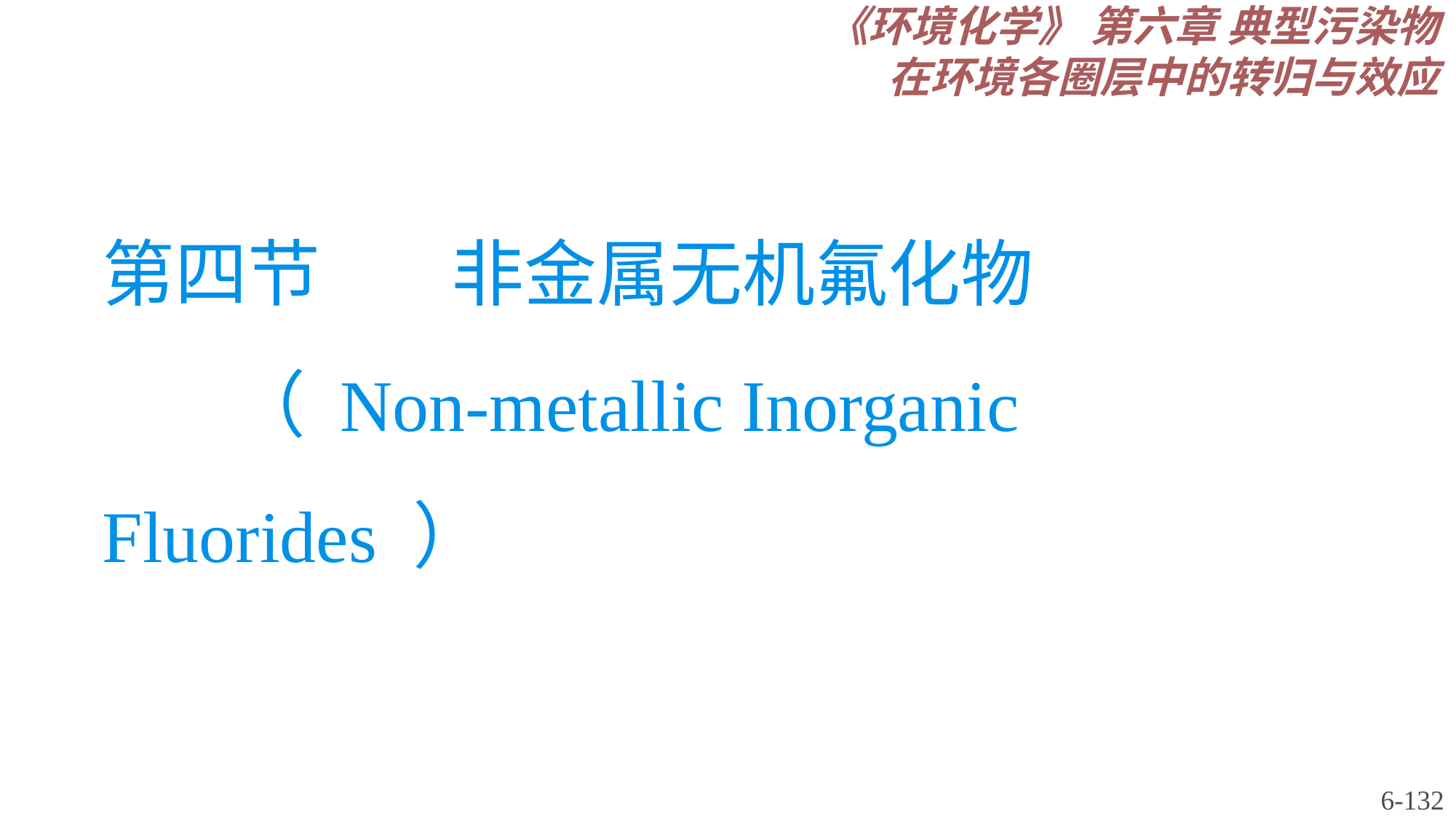

《环境化学》 第六章 典型污染物在环境各圈层中的转归与效应
# 第四节        非金属无机氟化物 （ Non-metallic Inorganic Fluorides ）
6-132